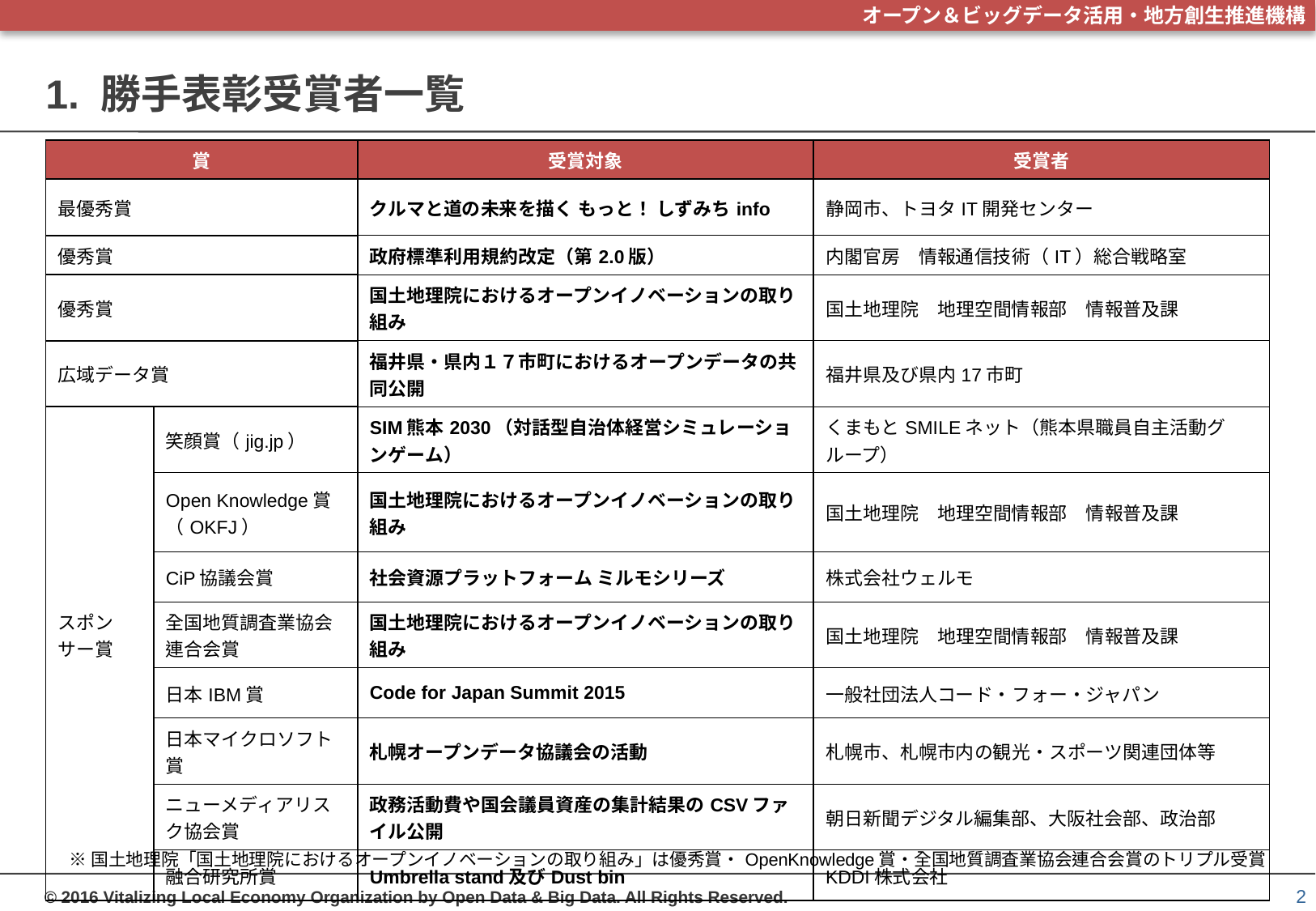

# 1. 勝手表彰受賞者一覧
| 賞 |  | 受賞対象 | 受賞者 |
| --- | --- | --- | --- |
| 最優秀賞 |  | クルマと道の未来を描く もっと！ しずみちinfo | 静岡市、トヨタIT開発センター |
| 優秀賞 |  | 政府標準利用規約改定（第2.0版） | 内閣官房　情報通信技術（IT）総合戦略室 |
| 優秀賞 |  | 国土地理院におけるオープンイノベーションの取り組み | 国土地理院　地理空間情報部　情報普及課 |
| 広域データ賞 |  | 福井県・県内１７市町におけるオープンデータの共同公開 | 福井県及び県内17市町 |
|  | 笑顔賞（jig.jp） | SIM熊本2030（対話型自治体経営シミュレーションゲーム） | くまもとSMILEネット（熊本県職員自主活動グループ） |
|  | Open Knowledge賞 （OKFJ） | 国土地理院におけるオープンイノベーションの取り組み | 国土地理院　地理空間情報部　情報普及課 |
|  | CiP協議会賞 | 社会資源プラットフォーム ミルモシリーズ | 株式会社ウェルモ |
| スポンサー賞 | 全国地質調査業協会連合会賞 | 国土地理院におけるオープンイノベーションの取り組み | 国土地理院　地理空間情報部　情報普及課 |
|  | 日本IBM賞 | Code for Japan Summit 2015 | 一般社団法人コード・フォー・ジャパン |
|  | 日本マイクロソフト賞 | 札幌オープンデータ協議会の活動 | 札幌市、札幌市内の観光・スポーツ関連団体等 |
|  | ニューメディアリスク協会賞 | 政務活動費や国会議員資産の集計結果のCSVファイル公開 | 朝日新聞デジタル編集部、大阪社会部、政治部 |
|  | 融合研究所賞 | Umbrella stand及びDust bin | KDDI株式会社 |
※国土地理院「国土地理院におけるオープンイノベーションの取り組み」は優秀賞・OpenKnowledge賞・全国地質調査業協会連合会賞のトリプル受賞
2